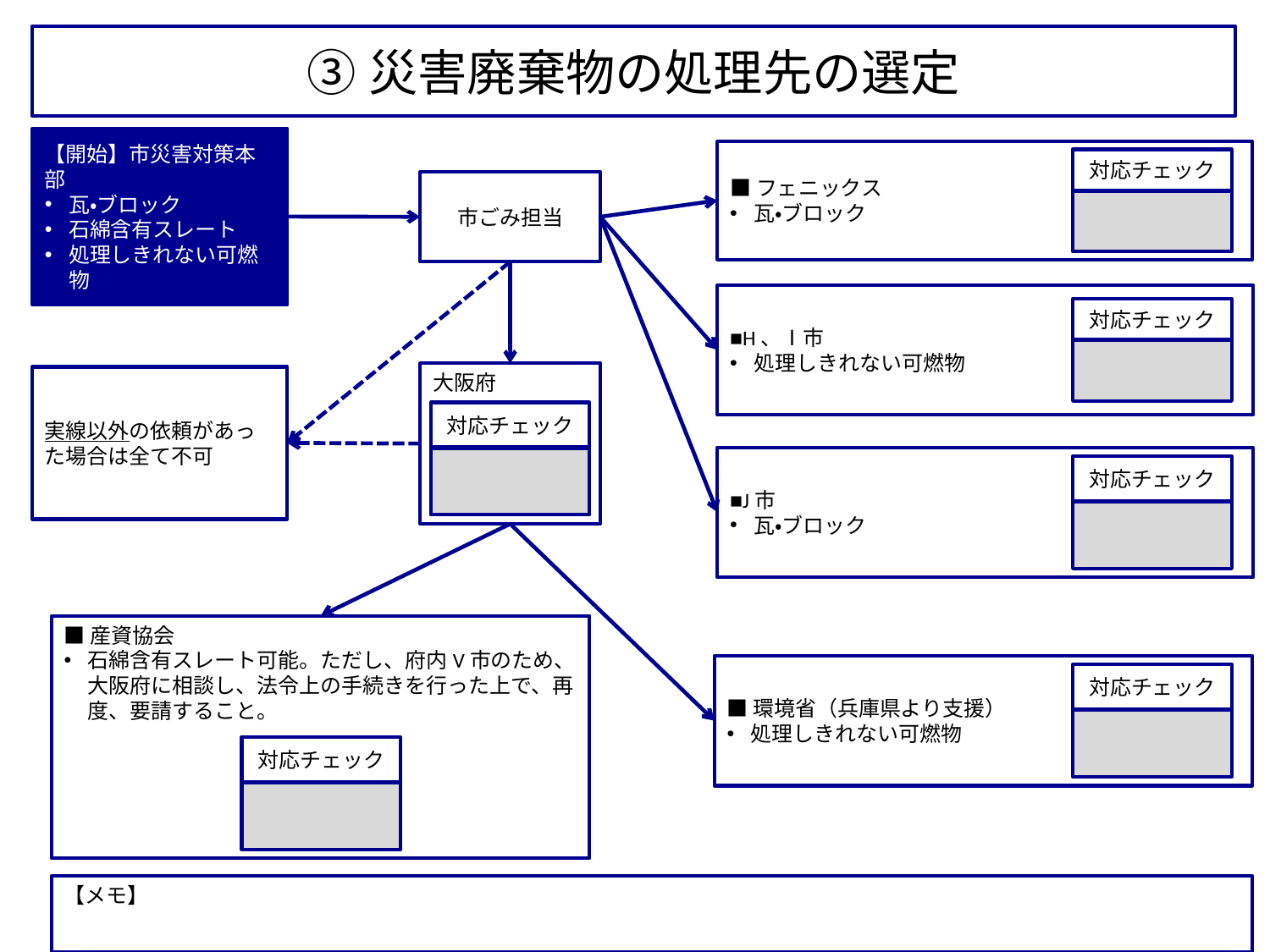

③災害廃棄物の処理先の選定
【開始】市災害対策本部
瓦・ブロック
石綿含有スレート
処理しきれない可燃物
■フェニックス
瓦・ブロック
対応チェック

市ごみ担当
■H、Ⅰ市
処理しきれない可燃物
対応チェック

大阪府
対応チェック

実線以外の依頼があった場合は全て不可
■J市
瓦・ブロック
対応チェック

■産資協会
石綿含有スレート可能。ただし、府内V市のため、大阪府に相談し、法令上の手続きを行った上で、再度、要請すること。
■環境省（兵庫県より支援）
処理しきれない可燃物
対応チェック

対応チェック

【メモ】